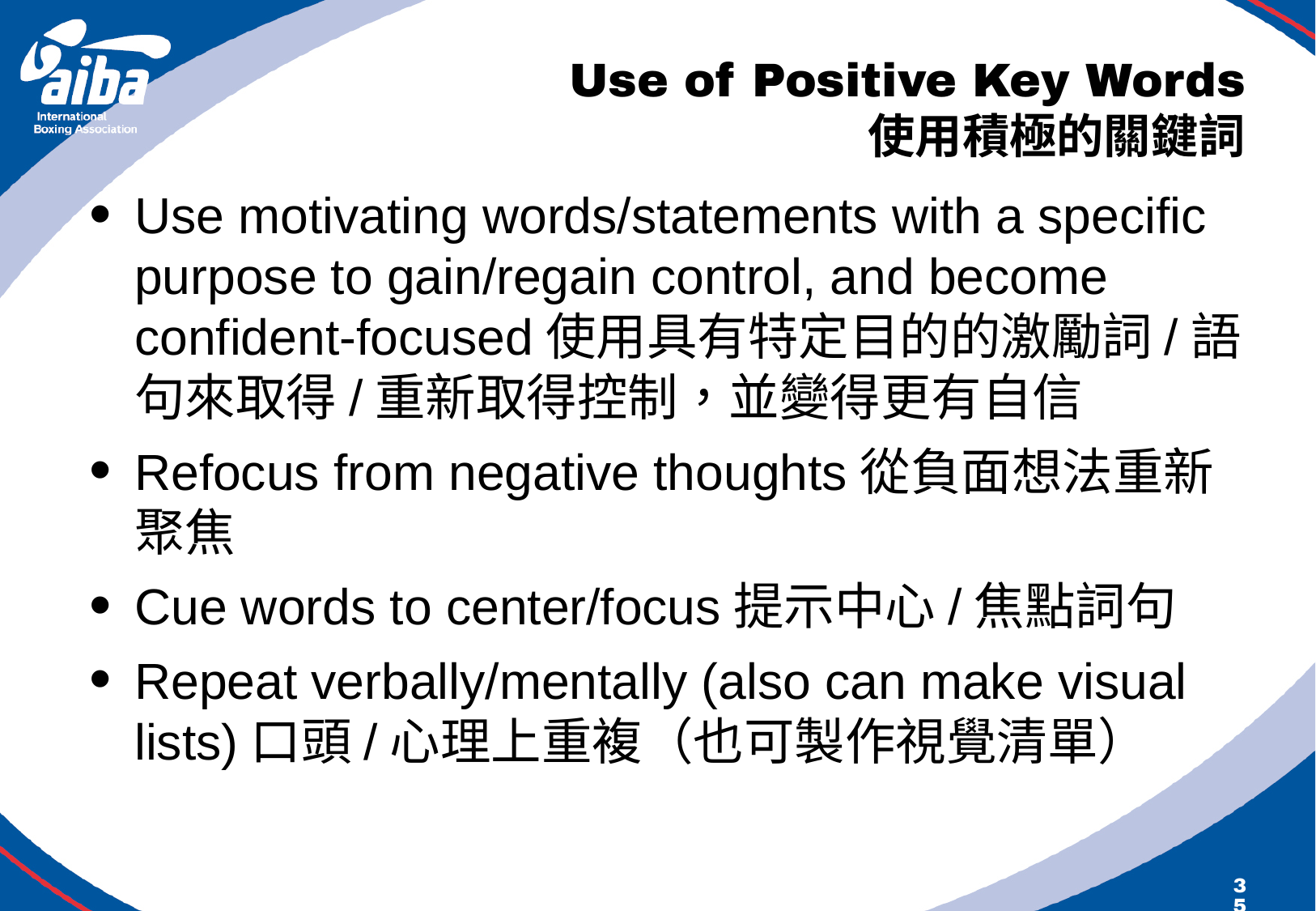

# Use of Positive Key Words 使用積極的關鍵詞
Use motivating words/statements with a specific purpose to gain/regain control, and become confident-focused使用具有特定目的的激勵詞/語句來取得/重新取得控制，並變得更有自信
Refocus from negative thoughts從負面想法重新聚焦
Cue words to center/focus提示中心/焦點詞句
Repeat verbally/mentally (also can make visual lists)口頭/心理上重複（也可製作視覺清單）
359